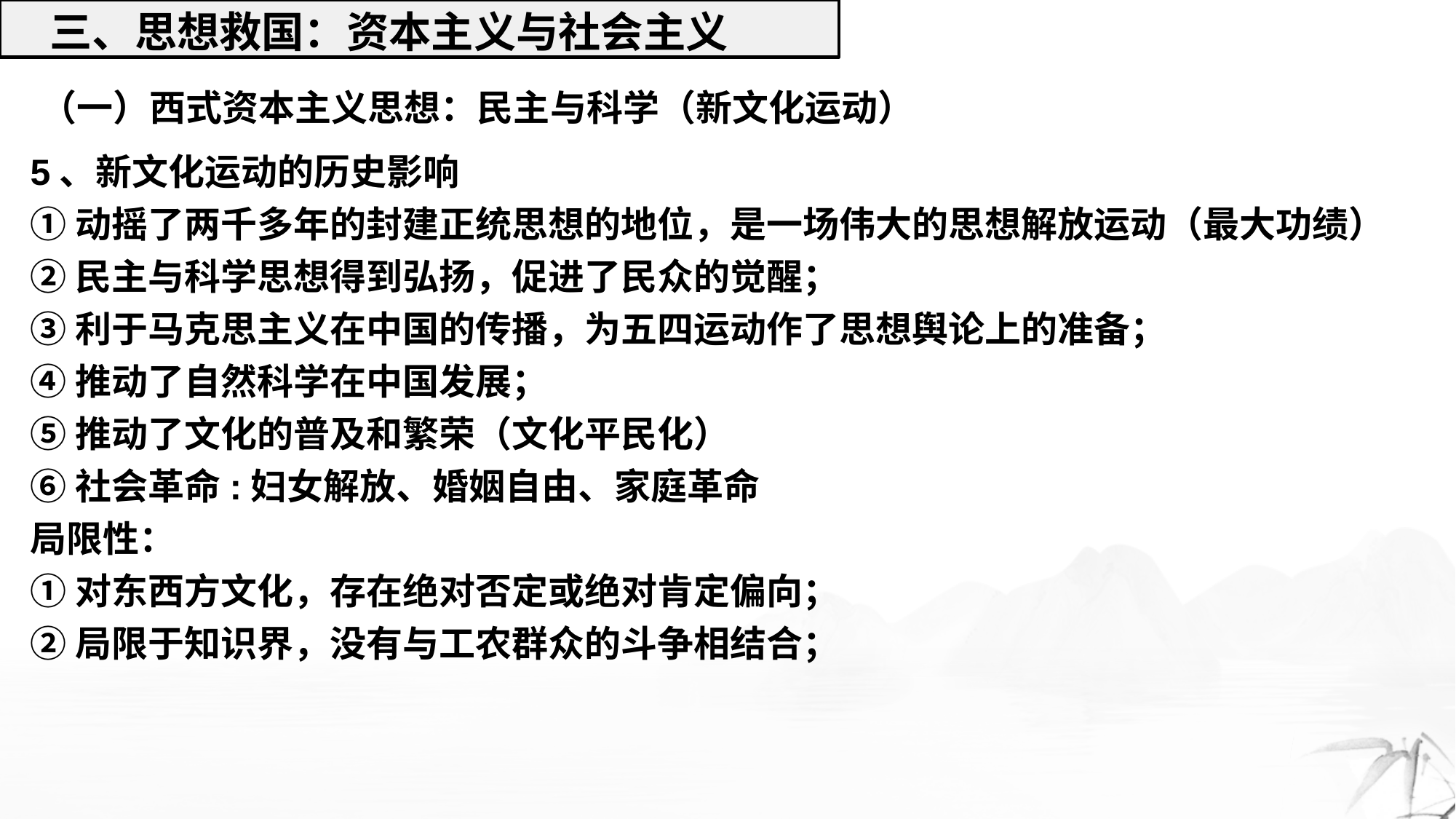

三、思想救国：资本主义与社会主义
（一）西式资本主义思想：民主与科学（新文化运动）
5、新文化运动的历史影响
①动摇了两千多年的封建正统思想的地位，是一场伟大的思想解放运动（最大功绩）
②民主与科学思想得到弘扬，促进了民众的觉醒；
③利于马克思主义在中国的传播，为五四运动作了思想舆论上的准备；
④推动了自然科学在中国发展；
⑤推动了文化的普及和繁荣（文化平民化）
⑥社会革命:妇女解放、婚姻自由、家庭革命
局限性：
①对东西方文化，存在绝对否定或绝对肯定偏向；
②局限于知识界，没有与工农群众的斗争相结合；